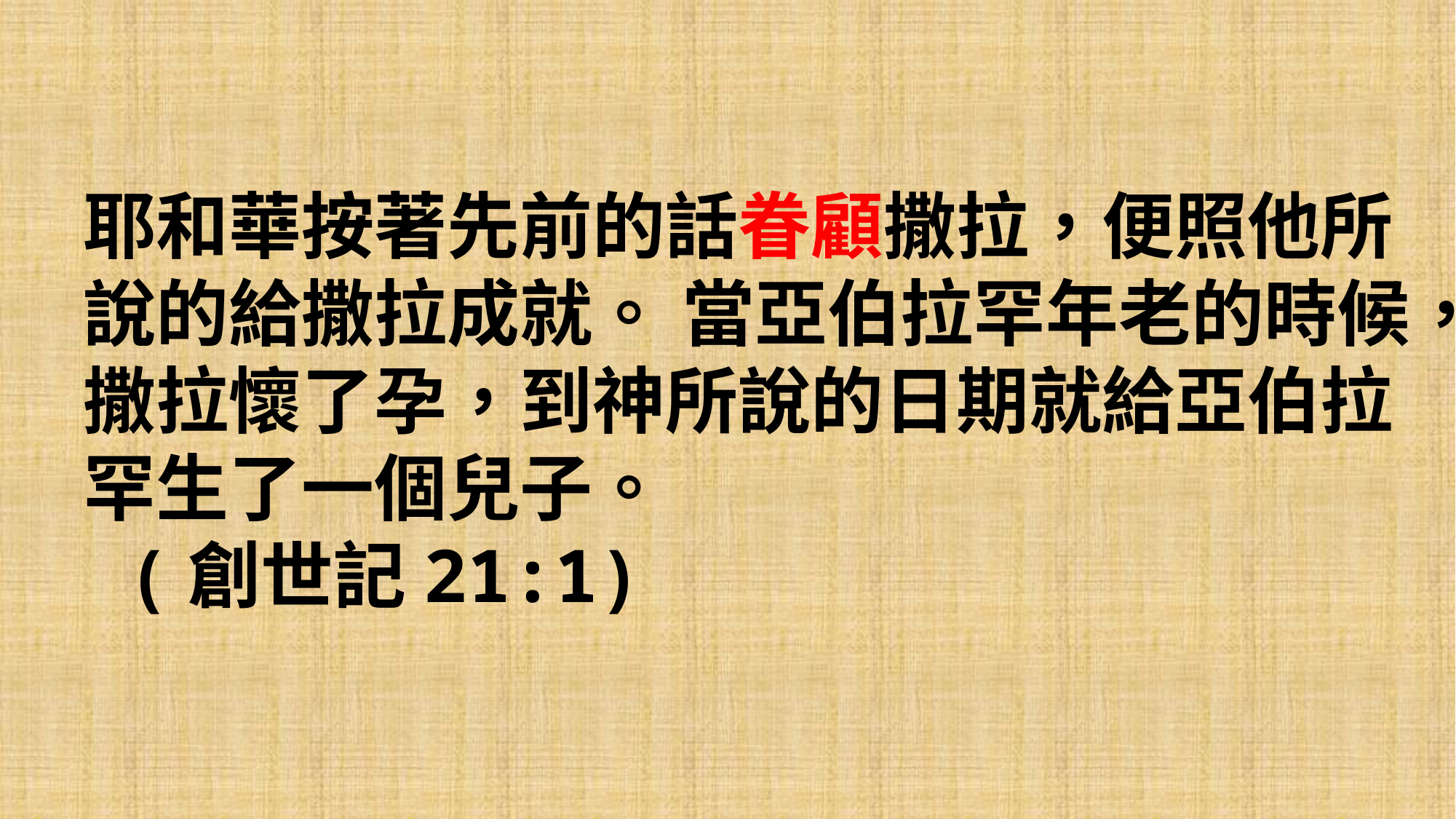

耶和華按著先前的話眷顧撒拉，便照他所說的給撒拉成就。 當亞伯拉罕年老的時候，撒拉懷了孕，到神所說的日期就給亞伯拉罕生了一個兒子。
 (創世記21:1)